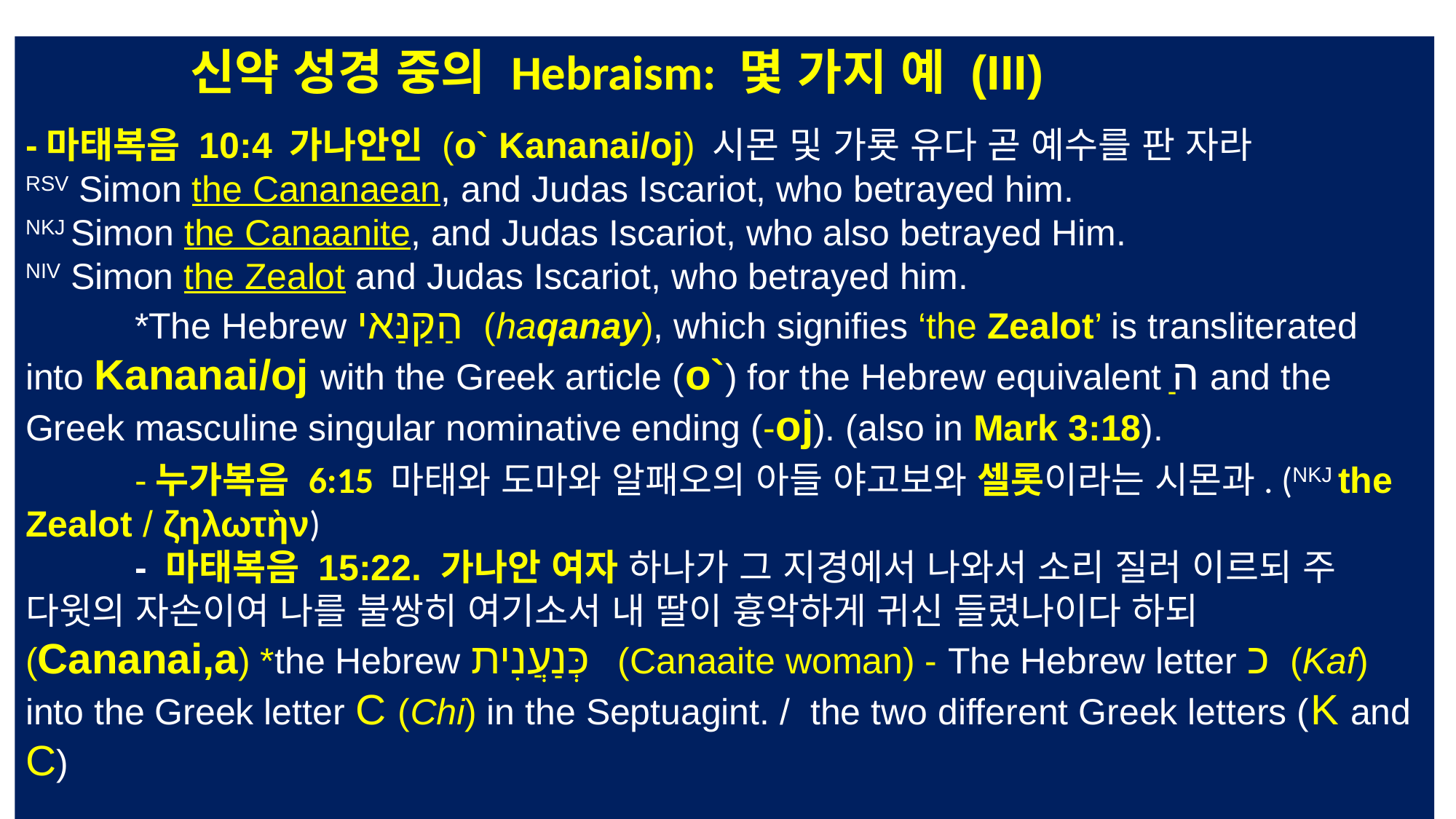

신약 성경 중의 Hebraism: 몇 가지 예 (III)

-마태복음 10:4 가나안인 (o` Kananai/oj) 시몬 및 가룟 유다 곧 예수를 판 자라
RSV Simon the Cananaean, and Judas Iscariot, who betrayed him.
NKJ Simon the Canaanite, and Judas Iscariot, who also betrayed Him.
NIV Simon the Zealot and Judas Iscariot, who betrayed him.
	*The Hebrew ‎הַקַּנַּאי  (haqanay), which signifies ‘the Zealot’ is transliterated into Kananai/oj with the Greek article (o`) for the Hebrew equivalent הַ and the Greek masculine singular nominative ending (-oj). (also in Mark 3:18).
	-누가복음 6:15 마태와 도마와 알패오의 아들 야고보와 셀롯이라는 시몬과. (NKJ the Zealot / ζηλωτὴν)
	- 마태복음 15:22. 가나안 여자 하나가 그 지경에서 나와서 소리 질러 이르되 주 다윗의 자손이여 나를 불쌍히 여기소서 내 딸이 흉악하게 귀신 들렸나이다 하되 (Cananai,a) *the Hebrew ‎כְּנַעֲנִית   (Canaaite woman) - The Hebrew letter‎ כ  (Kaf) into the Greek letter C (Chi) in the Septuagint. /  the two different Greek letters (K and C)